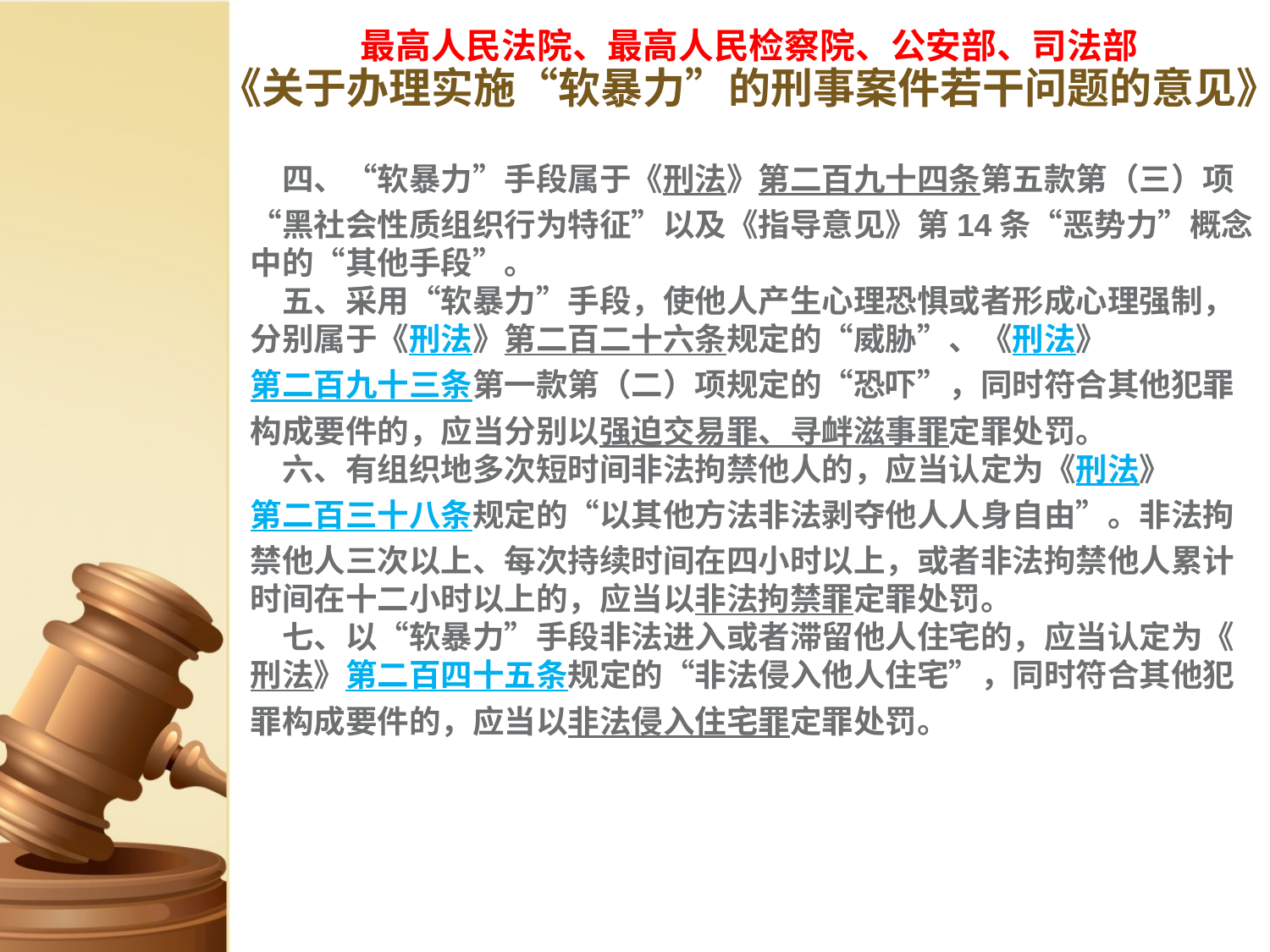

# 最高人民法院、最高人民检察院、公安部、司法部 《关于办理实施“软暴力”的刑事案件若干问题的意见》
　四、“软暴力”手段属于《刑法》第二百九十四条第五款第（三）项“黑社会性质组织行为特征”以及《指导意见》第14条“恶势力”概念中的“其他手段”。
　五、采用“软暴力”手段，使他人产生心理恐惧或者形成心理强制，分别属于《刑法》第二百二十六条规定的“威胁”、《刑法》第二百九十三条第一款第（二）项规定的“恐吓”，同时符合其他犯罪构成要件的，应当分别以强迫交易罪、寻衅滋事罪定罪处罚。
　六、有组织地多次短时间非法拘禁他人的，应当认定为《刑法》第二百三十八条规定的“以其他方法非法剥夺他人人身自由”。非法拘禁他人三次以上、每次持续时间在四小时以上，或者非法拘禁他人累计时间在十二小时以上的，应当以非法拘禁罪定罪处罚。
　七、以“软暴力”手段非法进入或者滞留他人住宅的，应当认定为《刑法》第二百四十五条规定的“非法侵入他人住宅”，同时符合其他犯罪构成要件的，应当以非法侵入住宅罪定罪处罚。